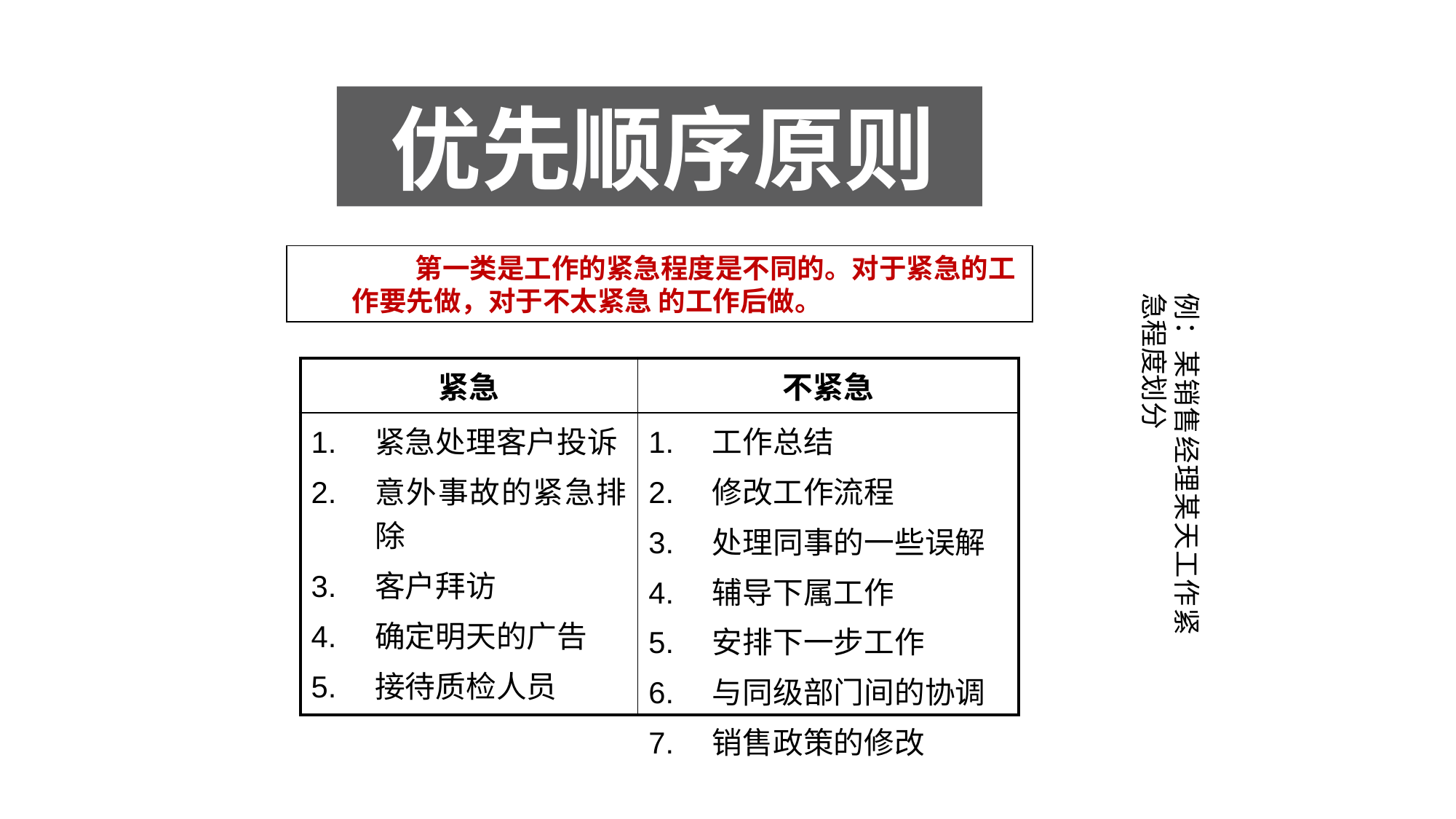

优先顺序原则
                  第一类是工作的紧急程度是不同的。对于紧急的工作要先做，对于不太紧急 的工作后做。
例：某销售经理某天工作紧急程度划分
| 紧急 | 不紧急 |
| --- | --- |
| 紧急处理客户投诉 意外事故的紧急排除 客户拜访 确定明天的广告 接待质检人员 | 工作总结 修改工作流程 处理同事的一些误解 辅导下属工作 安排下一步工作 与同级部门间的协调 销售政策的修改 |